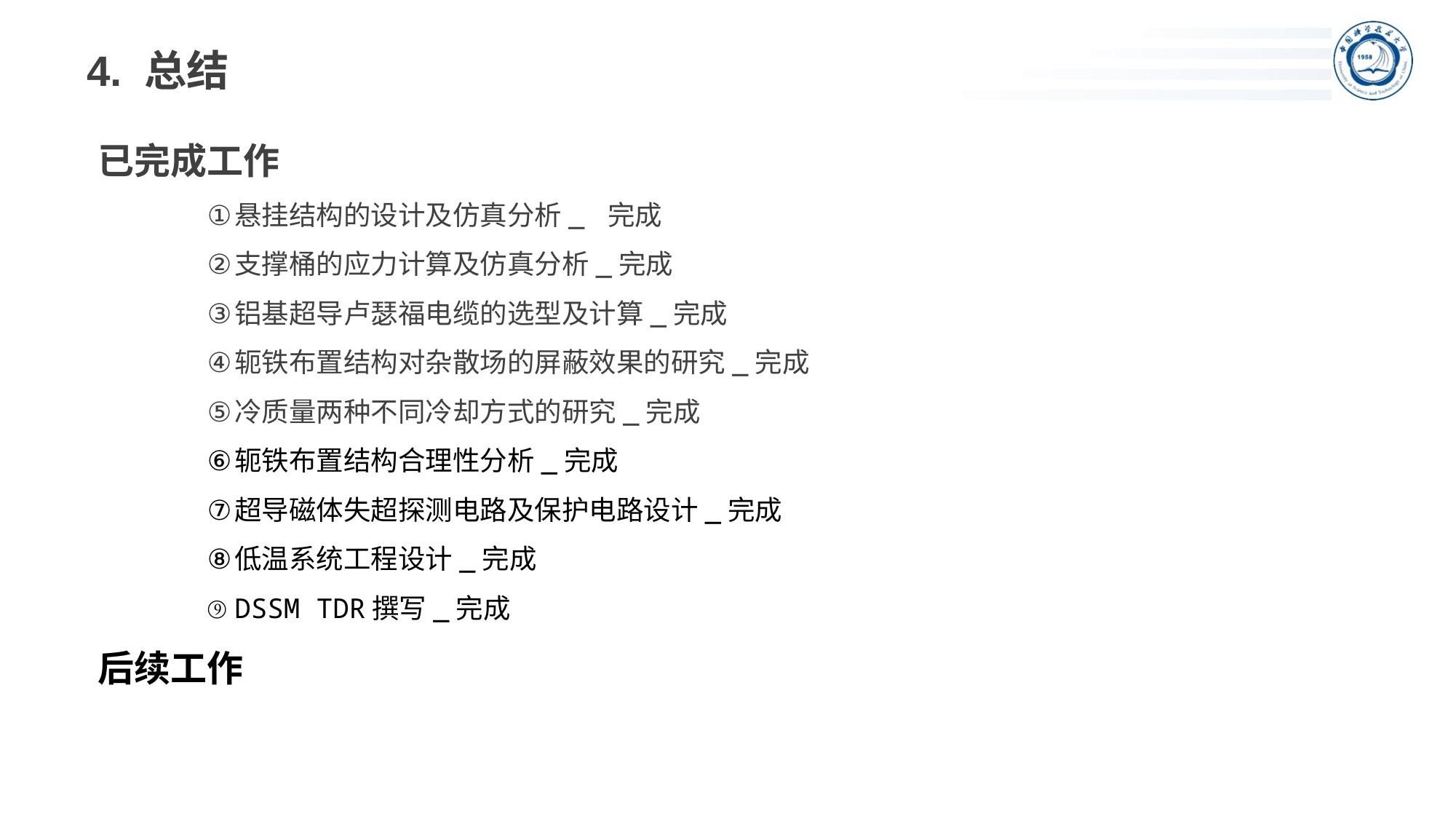

4. 总结
已完成工作
悬挂结构的设计及仿真分析_ 完成
支撑桶的应力计算及仿真分析_完成
铝基超导卢瑟福电缆的选型及计算_完成
轭铁布置结构对杂散场的屏蔽效果的研究_完成
冷质量两种不同冷却方式的研究_完成
轭铁布置结构合理性分析_完成
超导磁体失超探测电路及保护电路设计_完成
低温系统工程设计_完成
DSSM TDR撰写_完成
后续工作

20